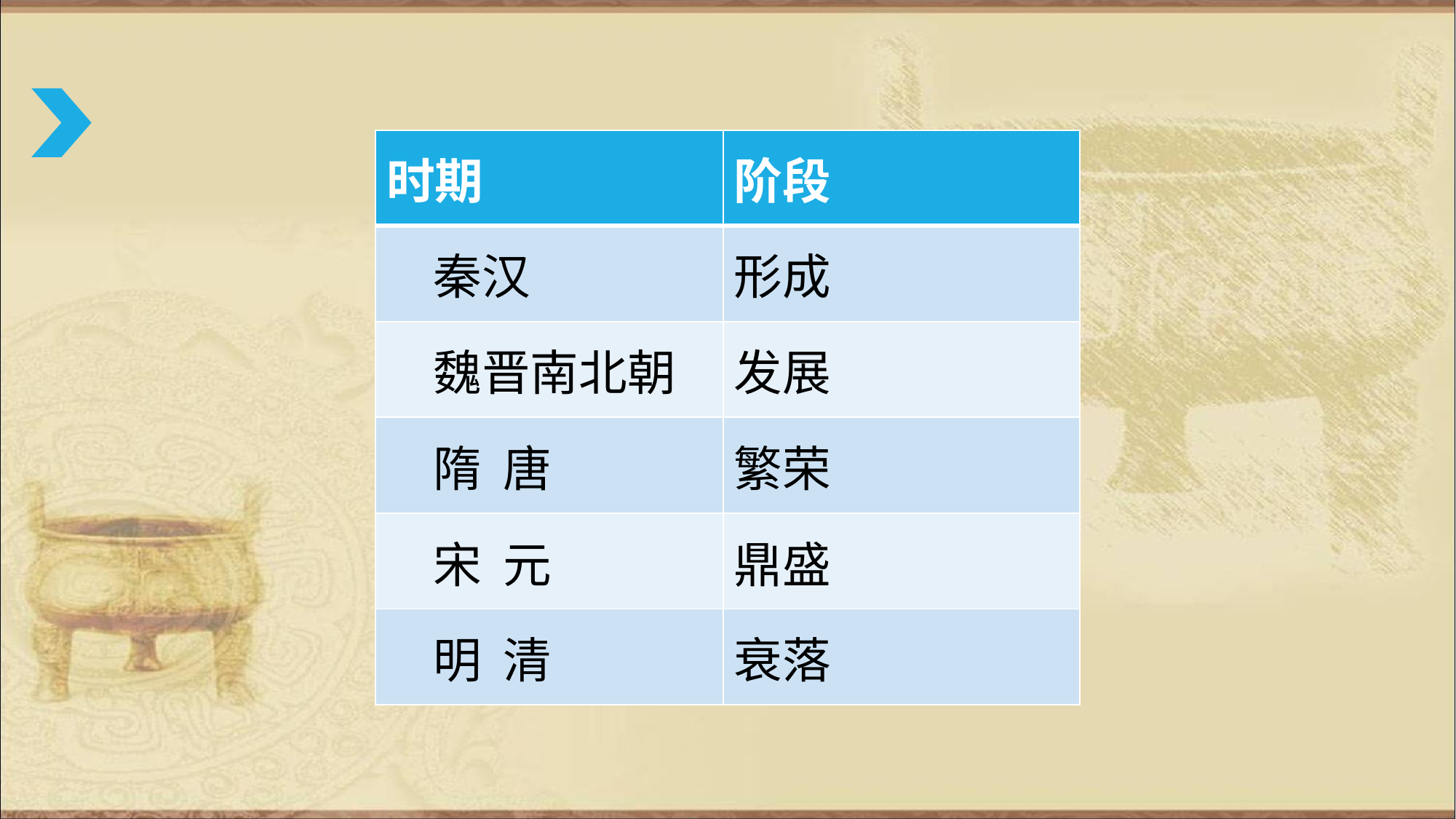

| 时期 | 阶段 |
| --- | --- |
| 秦汉 | 形成 |
| 魏晋南北朝 | 发展 |
| 隋 唐 | 繁荣 |
| 宋 元 | 鼎盛 |
| 明 清 | 衰落 |